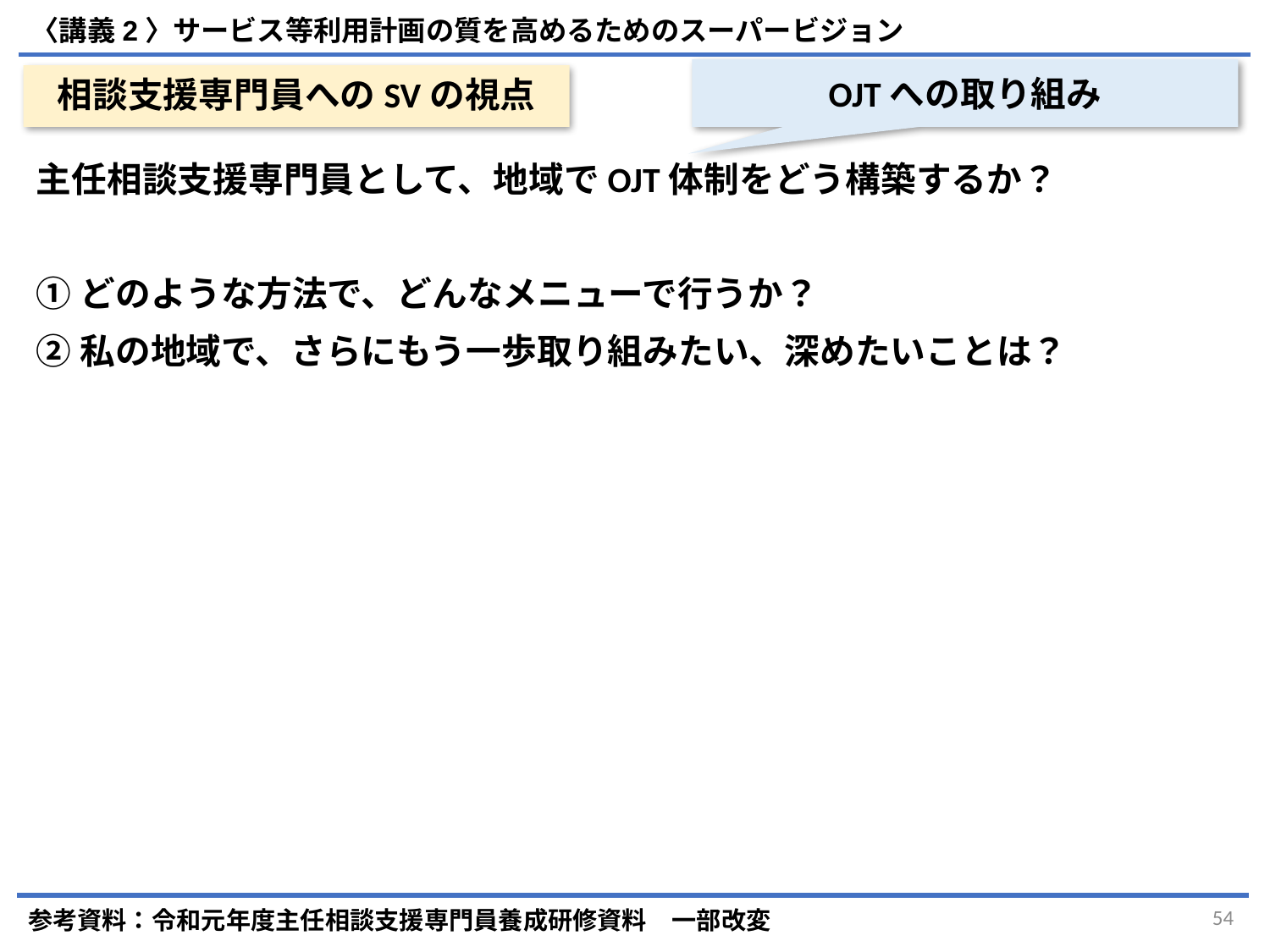

〈講義2〉サービス等利用計画の質を高めるためのスーパービジョン
OJTへの取り組み
# 相談支援専門員へのSVの視点
主任相談支援専門員として、地域でOJT体制をどう構築するか？

①どのような方法で、どんなメニューで行うか？
②私の地域で、さらにもう一歩取り組みたい、深めたいことは？
参考資料：令和元年度主任相談支援専門員養成研修資料　一部改変
54